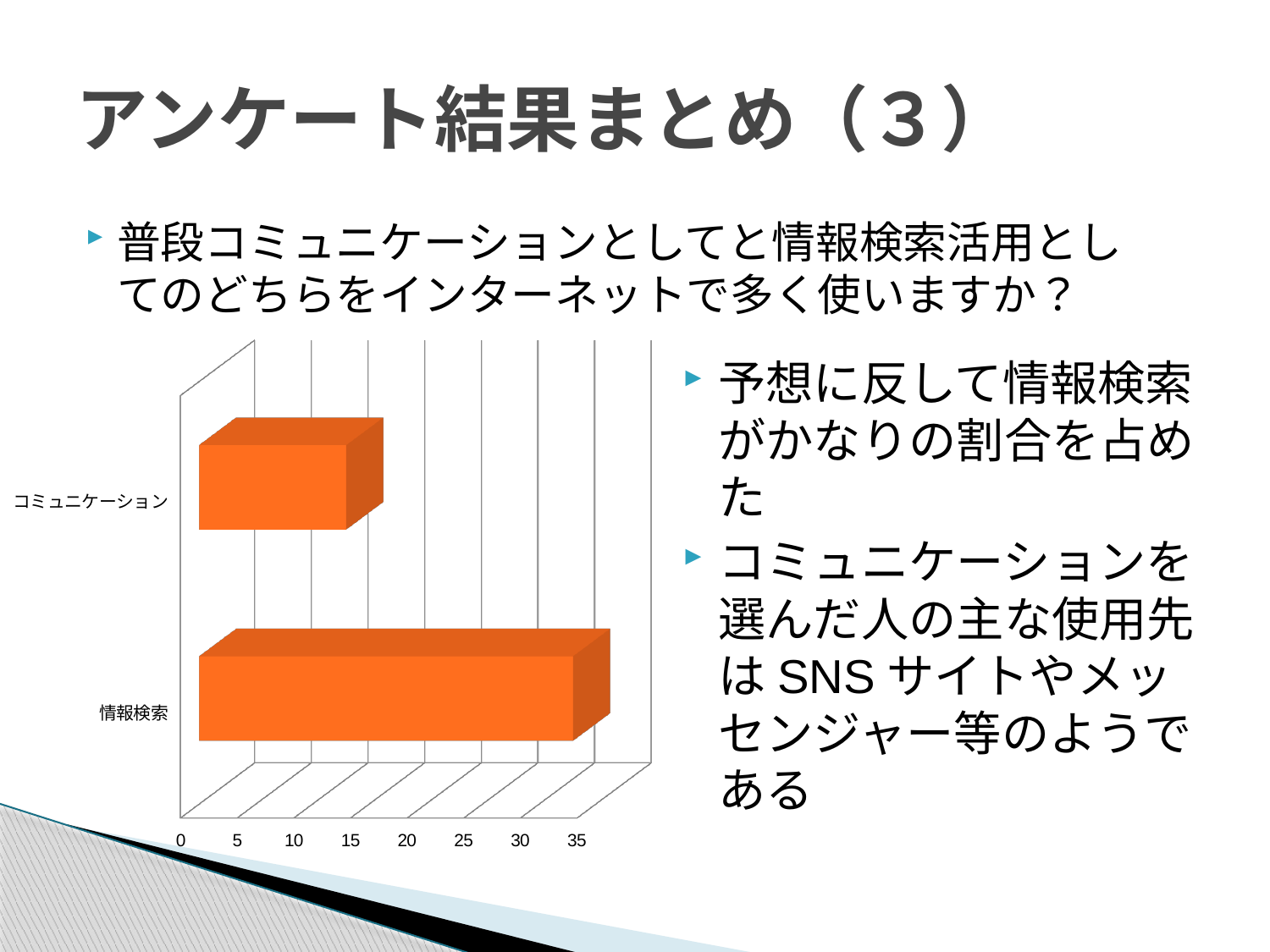

# アンケート結果まとめ（３）
普段コミュニケーションとしてと情報検索活用としてのどちらをインターネットで多く使いますか？

[unsupported chart]

予想に反して情報検索がかなりの割合を占めた
コミュニケーションを選んだ人の主な使用先はSNSサイトやメッセンジャー等のようである